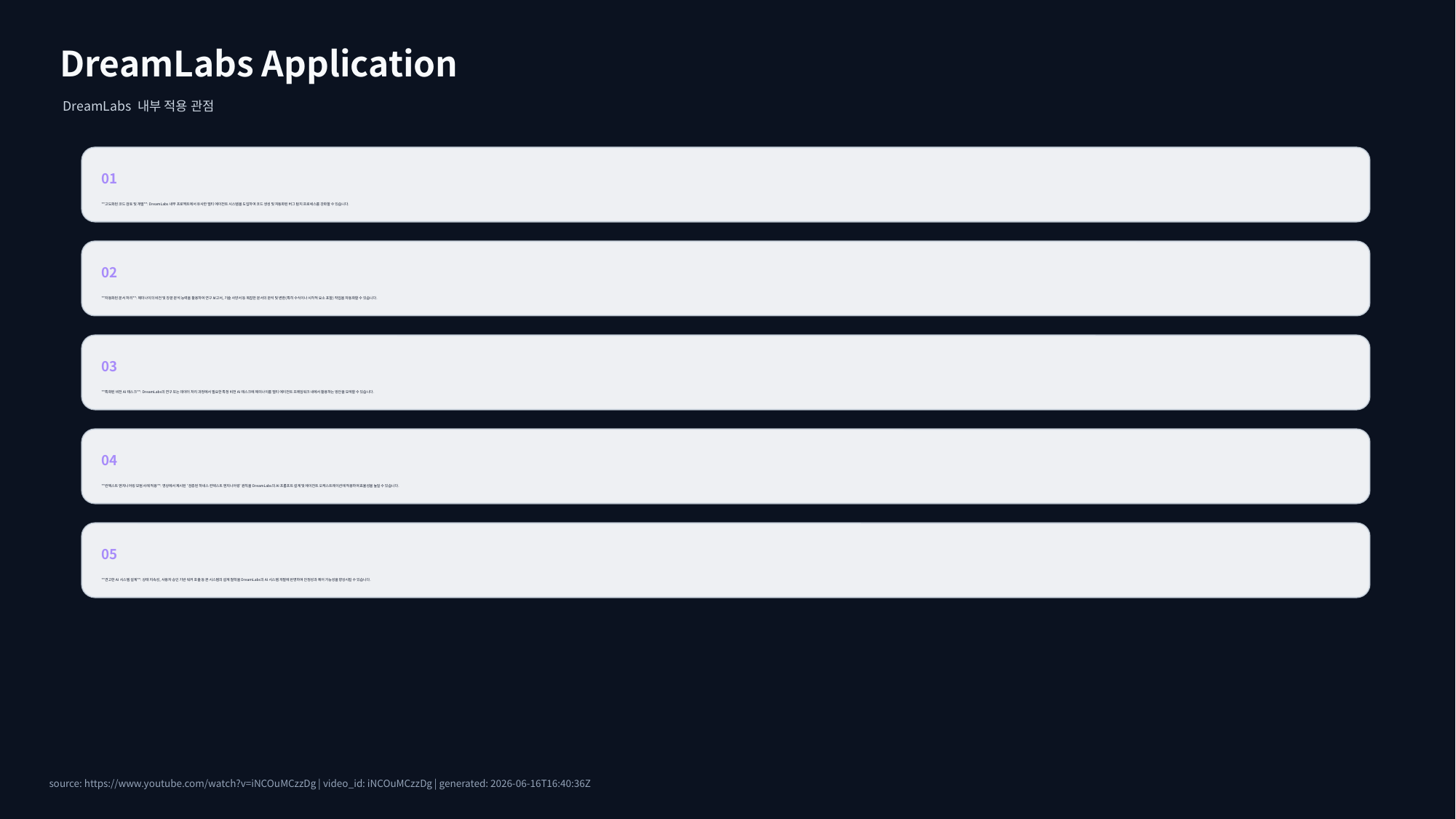

DreamLabs Application
DreamLabs 내부 적용 관점

01
**고도화된 코드 검토 및 개발**: DreamLabs 내부 프로젝트에서 유사한 멀티 에이전트 시스템을 도입하여 코드 생성 및 자동화된 버그 탐지 프로세스를 강화할 수 있습니다.

02
**자동화된 문서 처리**: 제미나이의 비전 및 장문 분석 능력을 활용하여 연구 보고서, 기술 사양서 등 복잡한 문서의 분석 및 변환(특히 수식이나 시각적 요소 포함) 작업을 자동화할 수 있습니다.

03
**특화된 비전 AI 태스크**: DreamLabs의 연구 또는 데이터 처리 과정에서 필요한 특정 비전 AI 태스크에 제미나이를 멀티 에이전트 프레임워크 내에서 활용하는 방안을 모색할 수 있습니다.

04
**컨텍스트 엔지니어링 모범 사례 적용**: 영상에서 제시된 '검증된 하네스 컨텍스트 엔지니어링' 원칙을 DreamLabs의 AI 프롬프트 설계 및 에이전트 오케스트레이션에 적용하여 효율성을 높일 수 있습니다.

05
**견고한 AI 시스템 설계**: 상태 지속성, 사용자 승인 기반 워커 호출 등 본 시스템의 설계 철학을 DreamLabs의 AI 시스템 개발에 반영하여 안정성과 제어 가능성을 향상시킬 수 있습니다.
source: https://www.youtube.com/watch?v=iNCOuMCzzDg | video_id: iNCOuMCzzDg | generated: 2026-06-16T16:40:36Z